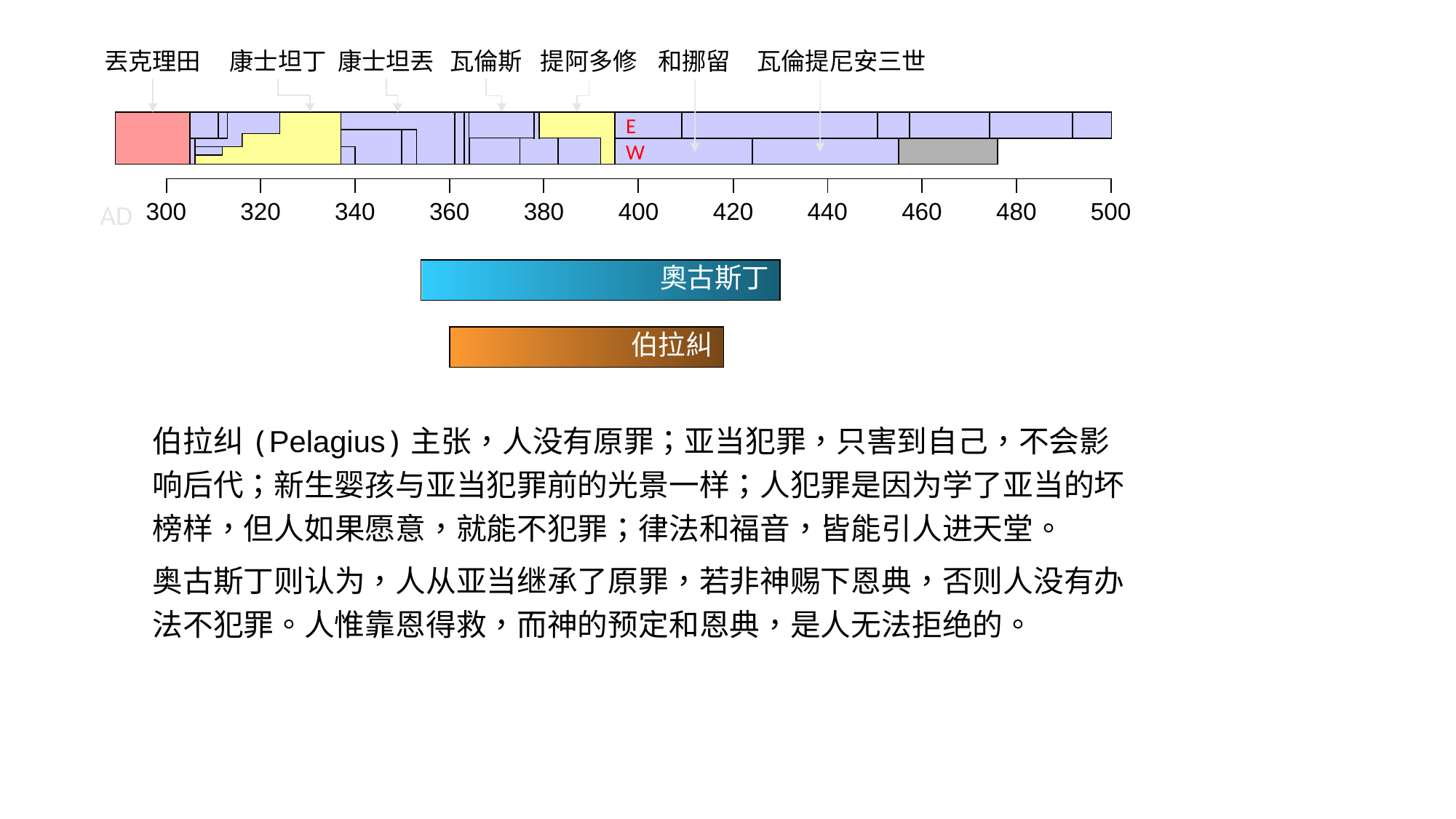

和挪留
丟克理田
康士坦丁
康士坦丟
瓦倫斯
提阿多修
瓦倫提尼安三世

E

W

|  |  |  |  |  |  |  |  |  |  |
| --- | --- | --- | --- | --- | --- | --- | --- | --- | --- |
AD
| 300 | 320 | 340 | 360 | 380 | 400 | 420 | 440 | 460 | 480 | 500 |
| --- | --- | --- | --- | --- | --- | --- | --- | --- | --- | --- |
奧古斯丁
伯拉糾
伯拉纠(Pelagius)主张，人没有原罪；亚当犯罪，只害到自己，不会影响后代；新生婴孩与亚当犯罪前的光景一样；人犯罪是因为学了亚当的坏榜样，但人如果愿意，就能不犯罪；律法和福音，皆能引人进天堂。
奥古斯丁则认为，人从亚当继承了原罪，若非神赐下恩典，否则人没有办法不犯罪。人惟靠恩得救，而神的预定和恩典，是人无法拒绝的。